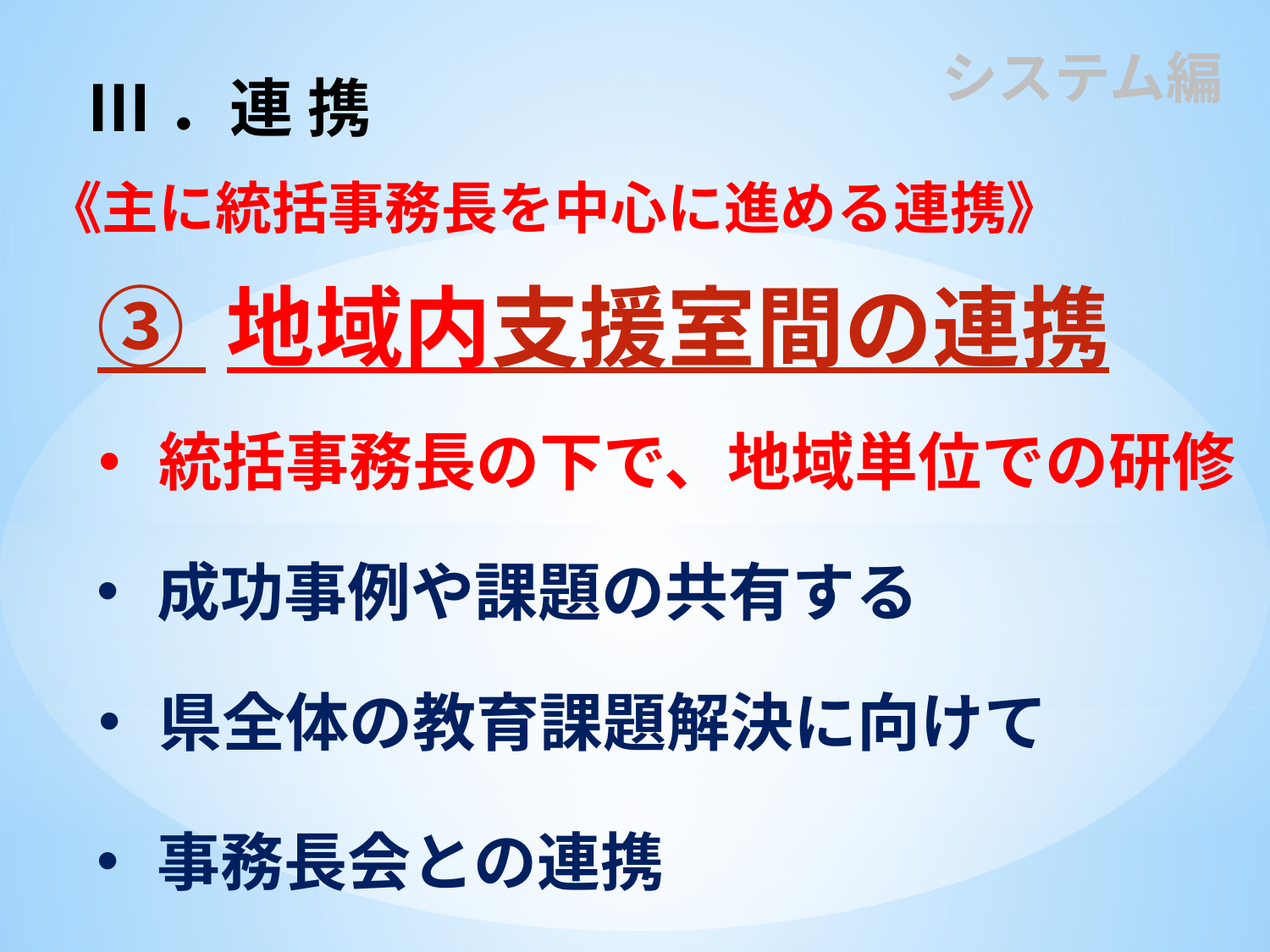

システム編

Ⅲ．連 携
《主に統括事務長を中心に進める連携》
③ 地域内支援室間の連携
 統括事務長の下で、地域単位での研修
 成功事例や課題の共有する
 県全体の教育課題解決に向けて
 事務長会との連携